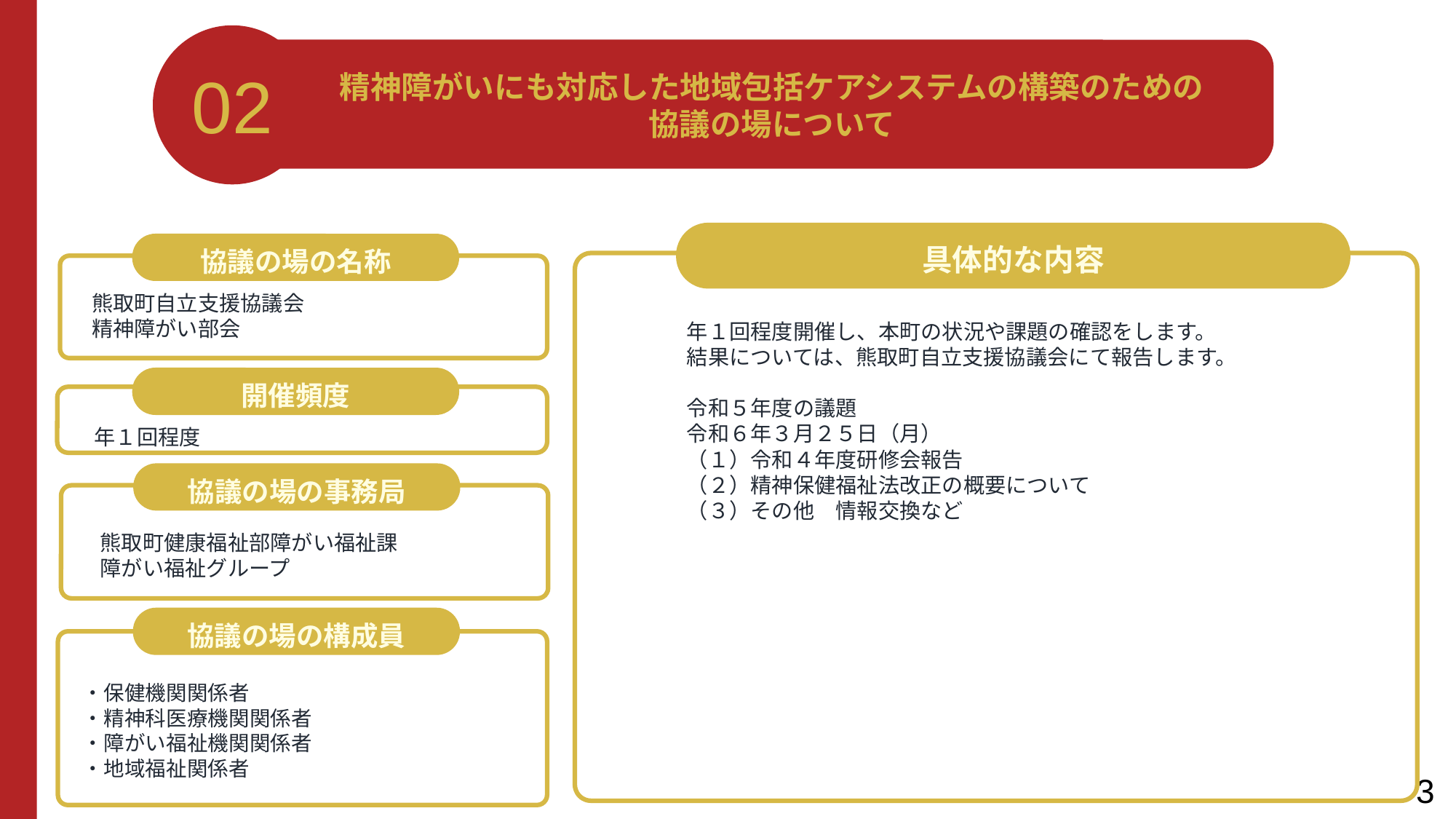

02

精神障がいにも対応した地域包括ケアシステムの構築のための
協議の場について
具体的な内容
協議の場の名称

熊取町自立支援協議会
精神障がい部会
年１回程度開催し、本町の状況や課題の確認をします。
結果については、熊取町自立支援協議会にて報告します。

令和５年度の議題
令和６年３月２５日（月）
（１）令和４年度研修会報告
（２）精神保健福祉法改正の概要について
（３）その他　情報交換など

開催頻度

年１回程度
協議の場の事務局

熊取町健康福祉部障がい福祉課
障がい福祉グループ
協議の場の構成員

・保健機関関係者
・精神科医療機関関係者
・障がい福祉機関関係者
・地域福祉関係者